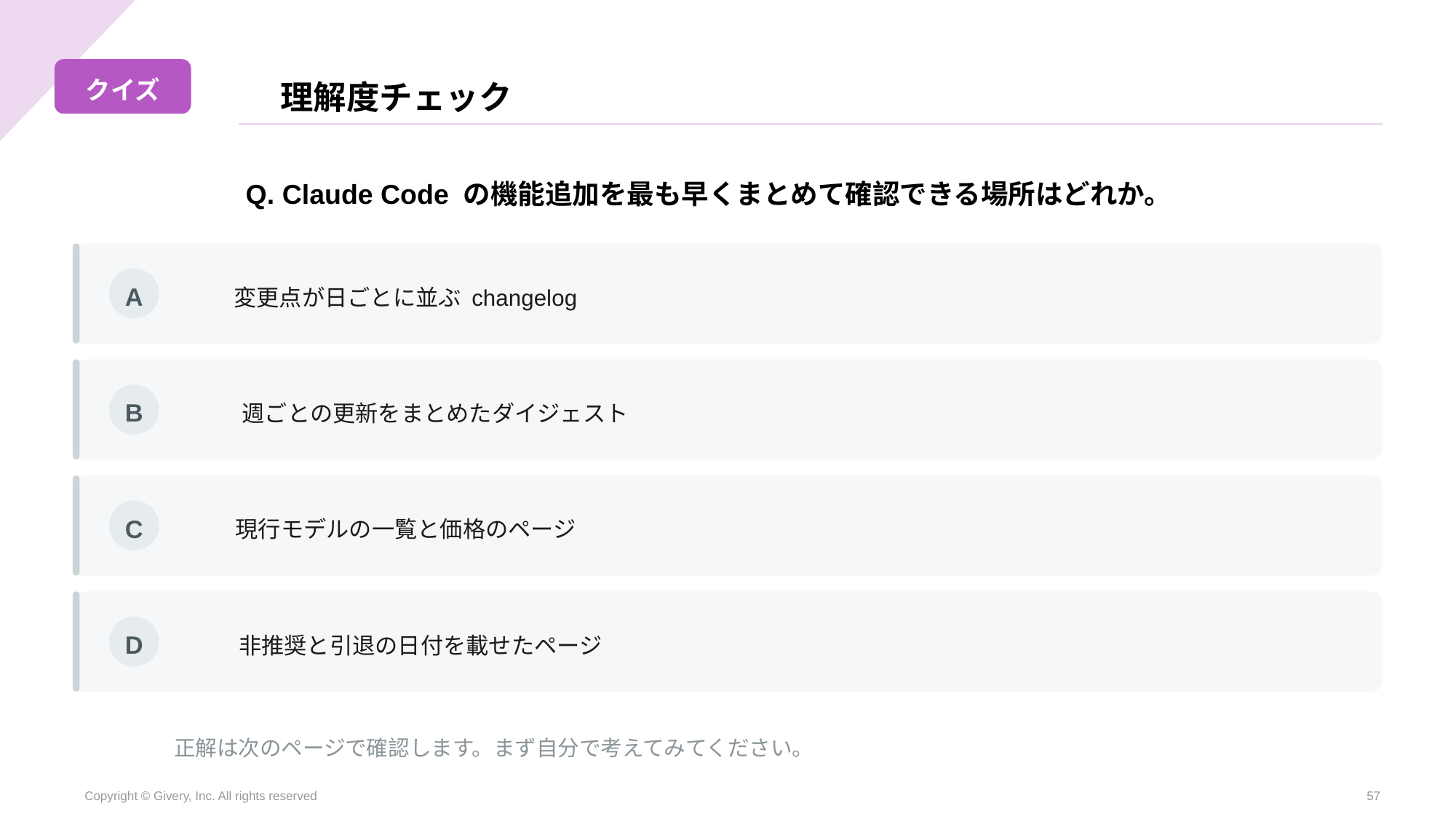

クイズ
理解度チェック

Q. Claude Code の機能追加を最も早くまとめて確認できる場所はどれか。

A
変更点が日ごとに並ぶ changelog

B
週ごとの更新をまとめたダイジェスト

C
現行モデルの一覧と価格のページ

D
非推奨と引退の日付を載せたページ
正解は次のページで確認します。まず自分で考えてみてください。
Copyright © Givery, Inc. All rights reserved
57